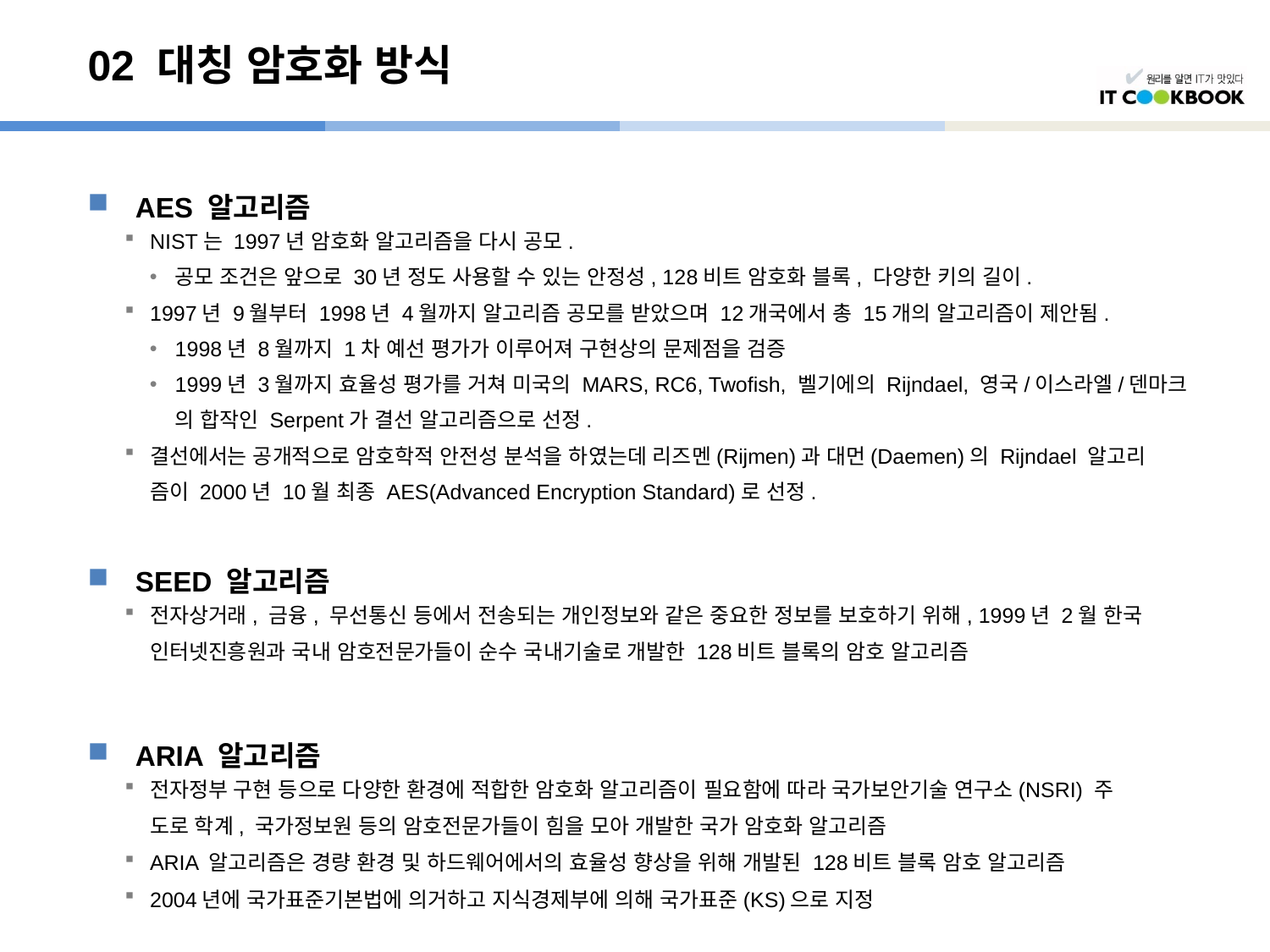

# 02 대칭 암호화 방식
AES 알고리즘
NIST는 1997년 암호화 알고리즘을 다시 공모.
공모 조건은 앞으로 30년 정도 사용할 수 있는 안정성, 128비트 암호화 블록, 다양한 키의 길이.
1997년 9월부터 1998년 4월까지 알고리즘 공모를 받았으며 12개국에서 총 15개의 알고리즘이 제안됨.
1998년 8월까지 1차 예선 평가가 이루어져 구현상의 문제점을 검증
1999년 3월까지 효율성 평가를 거쳐 미국의 MARS, RC6, Twofish, 벨기에의 Rijndael, 영국/이스라엘/덴마크
	의 합작인 Serpent가 결선 알고리즘으로 선정.
결선에서는 공개적으로 암호학적 안전성 분석을 하였는데 리즈멘(Rijmen)과 대먼(Daemen)의 Rijndael 알고리
	즘이 2000년 10월 최종 AES(Advanced Encryption Standard)로 선정.

SEED 알고리즘
전자상거래, 금융, 무선통신 등에서 전송되는 개인정보와 같은 중요한 정보를 보호하기 위해, 1999년 2월 한국
	인터넷진흥원과 국내 암호전문가들이 순수 국내기술로 개발한 128비트 블록의 암호 알고리즘

ARIA 알고리즘
전자정부 구현 등으로 다양한 환경에 적합한 암호화 알고리즘이 필요함에 따라 국가보안기술 연구소(NSRI) 주
	도로 학계, 국가정보원 등의 암호전문가들이 힘을 모아 개발한 국가 암호화 알고리즘
ARIA 알고리즘은 경량 환경 및 하드웨어에서의 효율성 향상을 위해 개발된 128비트 블록 암호 알고리즘
2004년에 국가표준기본법에 의거하고 지식경제부에 의해 국가표준(KS)으로 지정